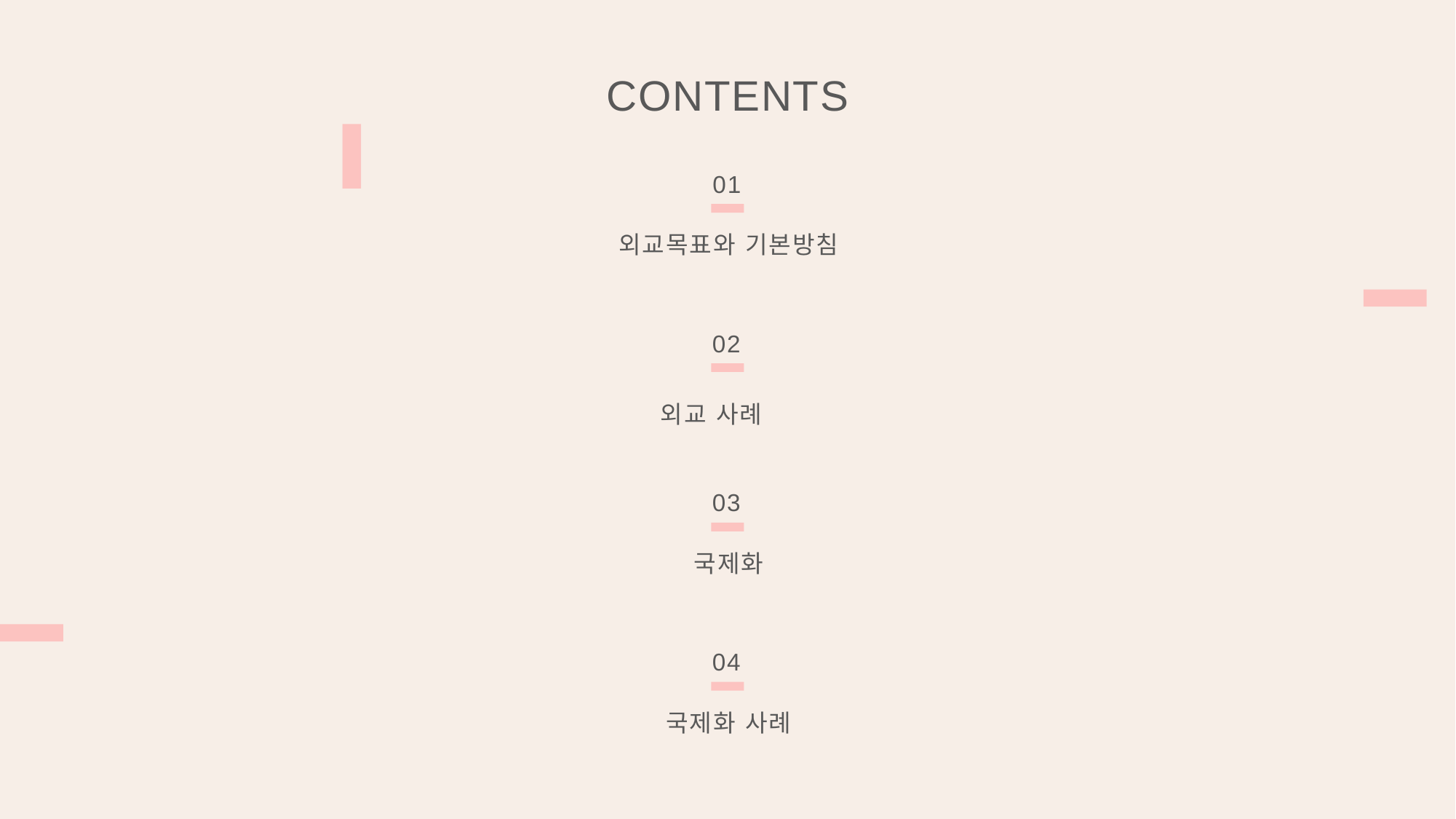

CONTENTS

01

외교목표와 기본방침

02

외교 사례
03

국제화

04

국제화 사례